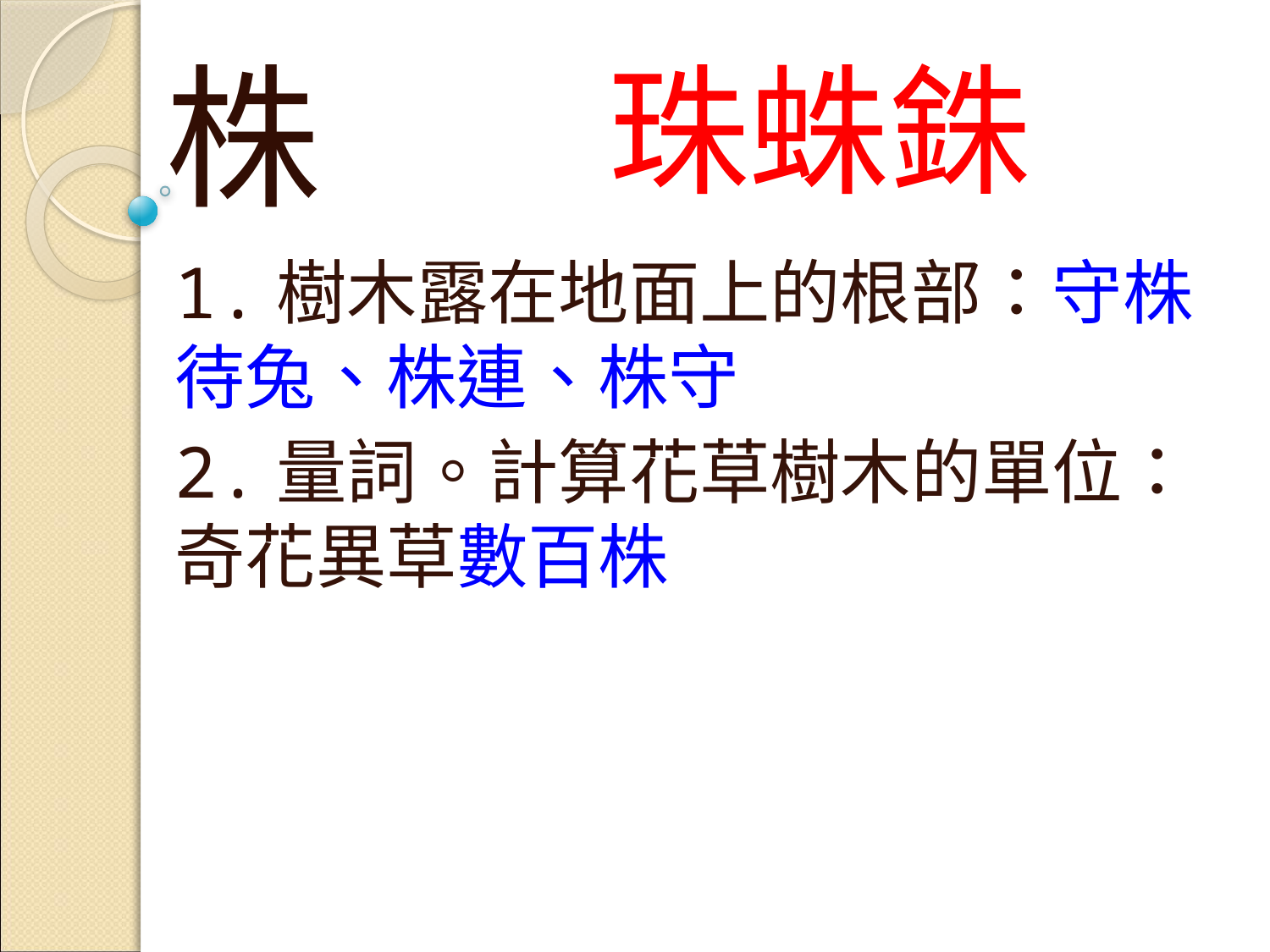

株
珠蛛銖
1.樹木露在地面上的根部：守株待兔、株連、株守
2.量詞。計算花草樹木的單位：奇花異草數百株